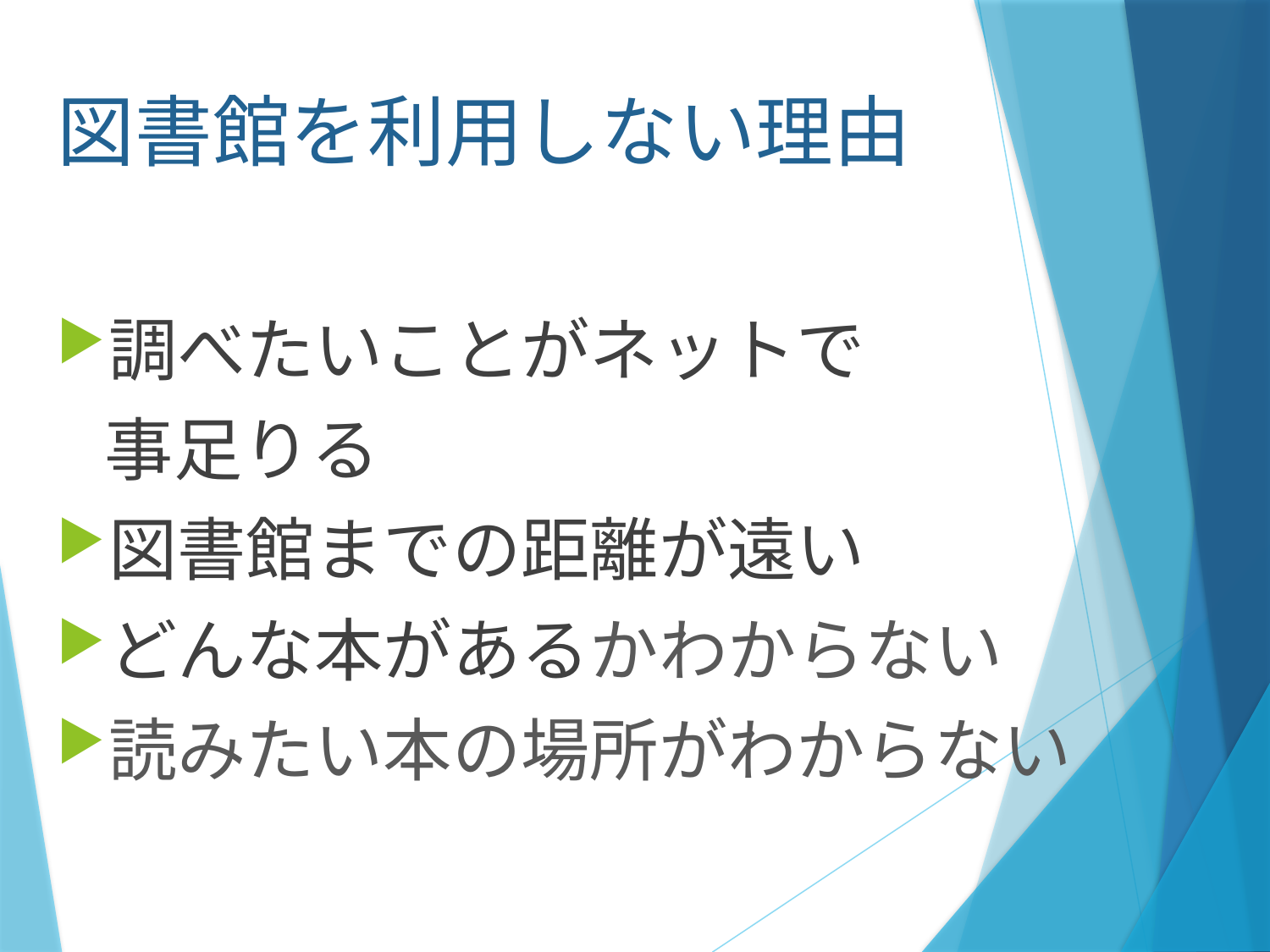

# 図書館を利用しない理由
調べたいことがネットで
  事足りる
図書館までの距離が遠い
どんな本があるかわからない
読みたい本の場所がわからない